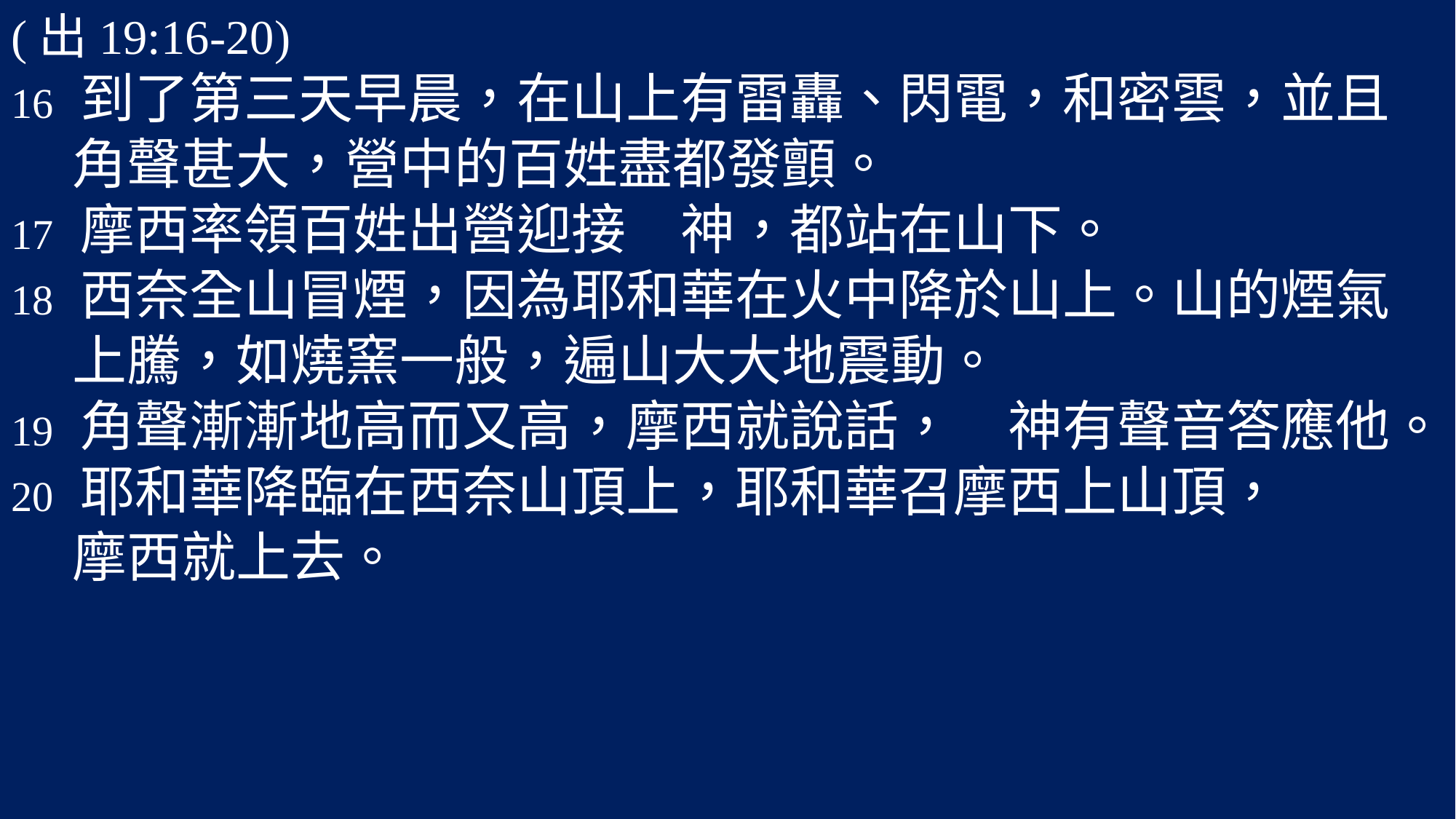

(出19:16-20)
16 到了第三天早晨，在山上有雷轟、閃電，和密雲，並且
    角聲甚大，營中的百姓盡都發顫。
17 摩西率領百姓出營迎接　神，都站在山下。
18 西奈全山冒煙，因為耶和華在火中降於山上。山的煙氣
    上騰，如燒窯一般，遍山大大地震動。
19 角聲漸漸地高而又高，摩西就說話，　神有聲音答應他。
20 耶和華降臨在西奈山頂上，耶和華召摩西上山頂，
    摩西就上去。